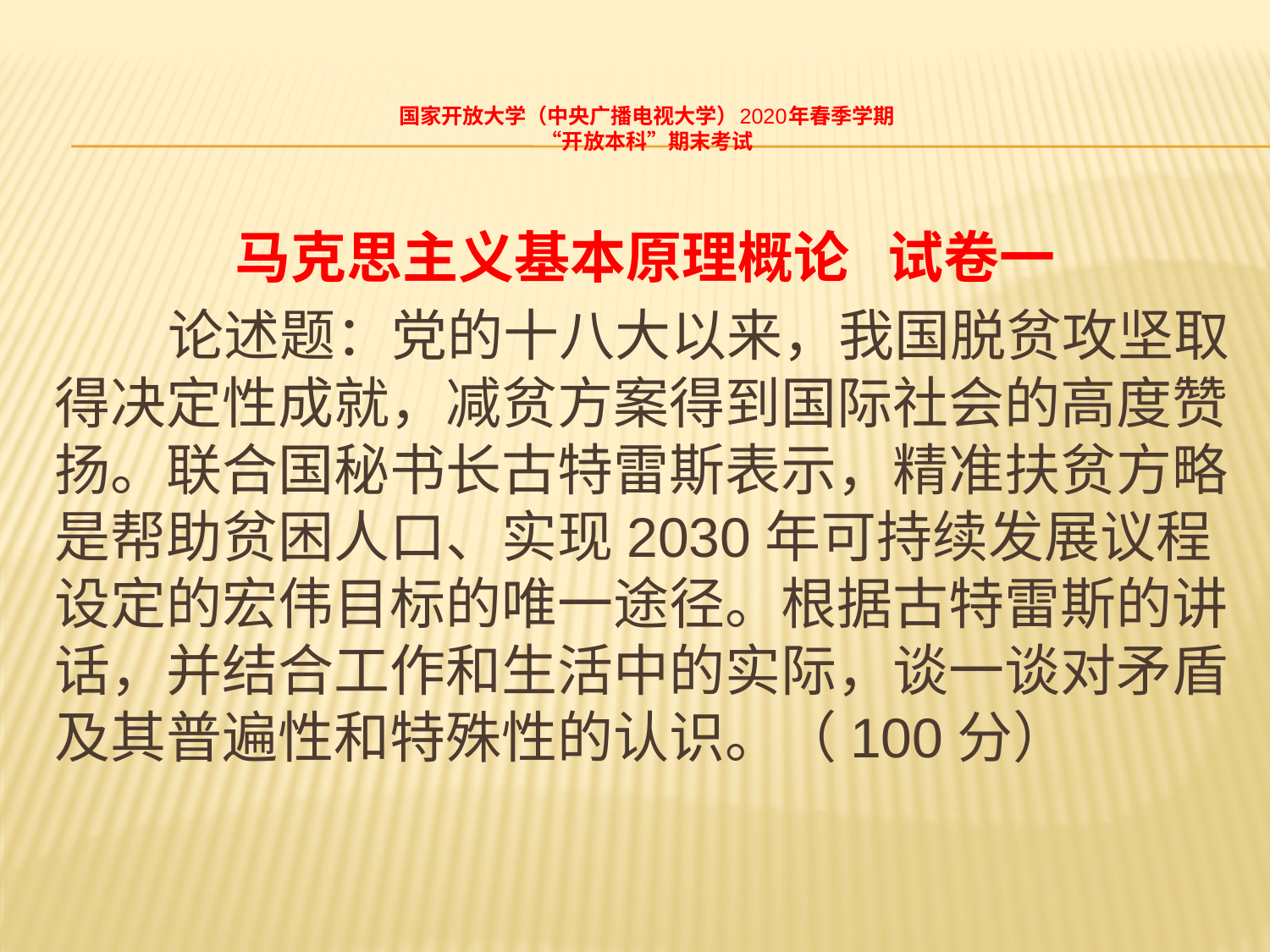

# 国家开放大学（中央广播电视大学）2020年春季学期 “开放本科”期末考试
马克思主义基本原理概论   试卷一
        论述题：党的十八大以来，我国脱贫攻坚取得决定性成就，减贫方案得到国际社会的高度赞扬。联合国秘书长古特雷斯表示，精准扶贫方略是帮助贫困人口、实现2030年可持续发展议程设定的宏伟目标的唯一途径。根据古特雷斯的讲话，并结合工作和生活中的实际，谈一谈对矛盾及其普遍性和特殊性的认识。（100分）